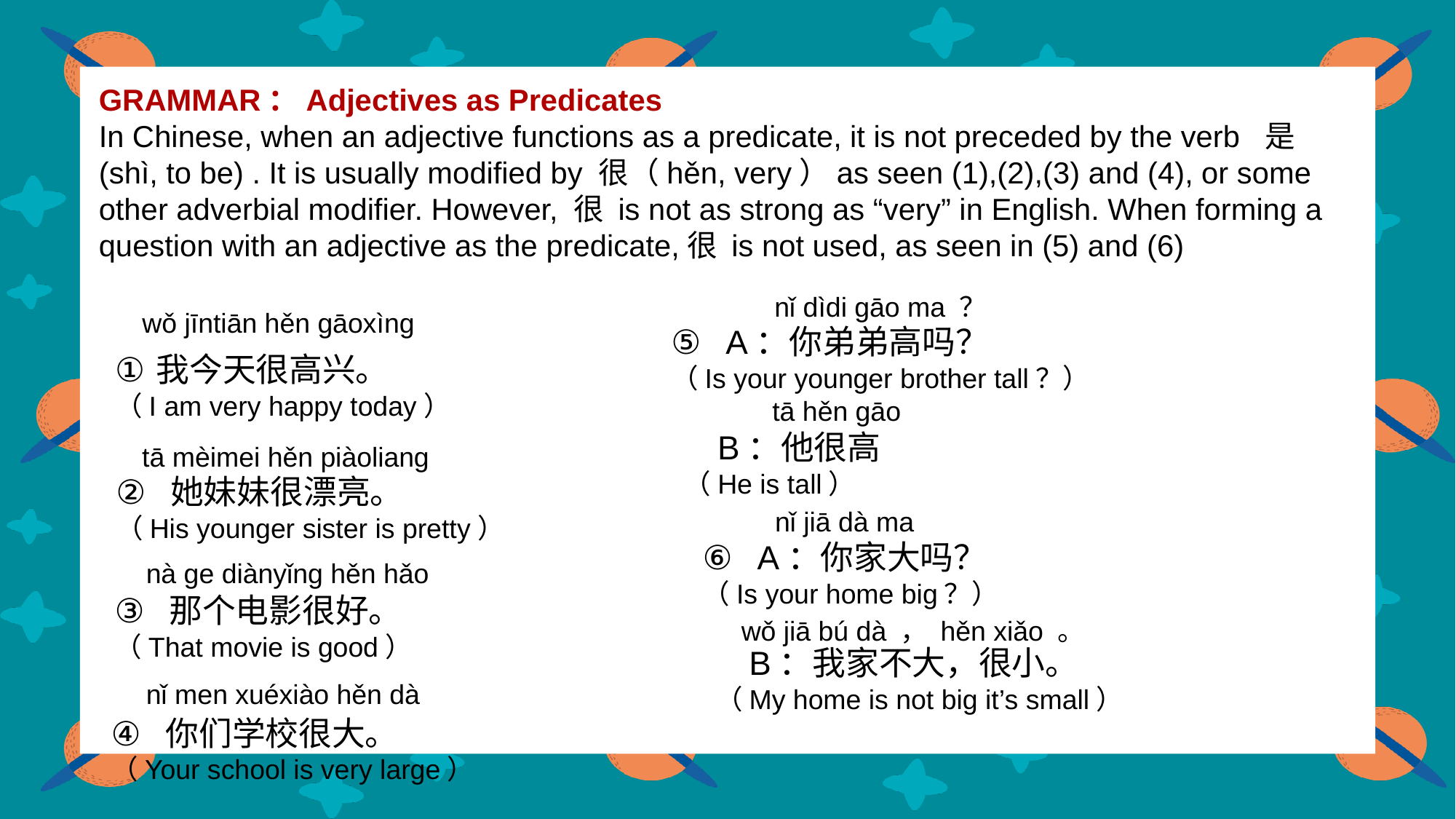

GRAMMAR：Adjectives as Predicates
In Chinese, when an adjective functions as a predicate, it is not preceded by the verb  是(shì, to be) . It is usually modified by 很（hěn, very）as seen (1),(2),(3) and (4), or some other adverbial modifier. However, 很 is not as strong as “very” in English. When forming a question with an adjective as the predicate,很 is not used, as seen in (5) and (6)
nǐ dìdi gāo ma ？
wǒ jīntiān hěn gāoxìng
A：你弟弟高吗？
（Is your younger brother tall？）

     B：他很高
 （He is tall）
我今天很高兴。
（I am very happy today）
tā hěn gāo
tā mèimei hěn piàoliang
她妹妹很漂亮。
（His younger sister is pretty）
nǐ jiā dà ma
A：你家大吗？
（Is your home big？）

     B：我家不大，很小。
 （My home is not big it’s small）
nà ge diànyǐng hěn hǎo
那个电影很好。
（That movie is good）
wǒ jiā bú dà ， hěn xiǎo 。
nǐ men xuéxiào hěn dà
你们学校很大。
（Your school is very large）